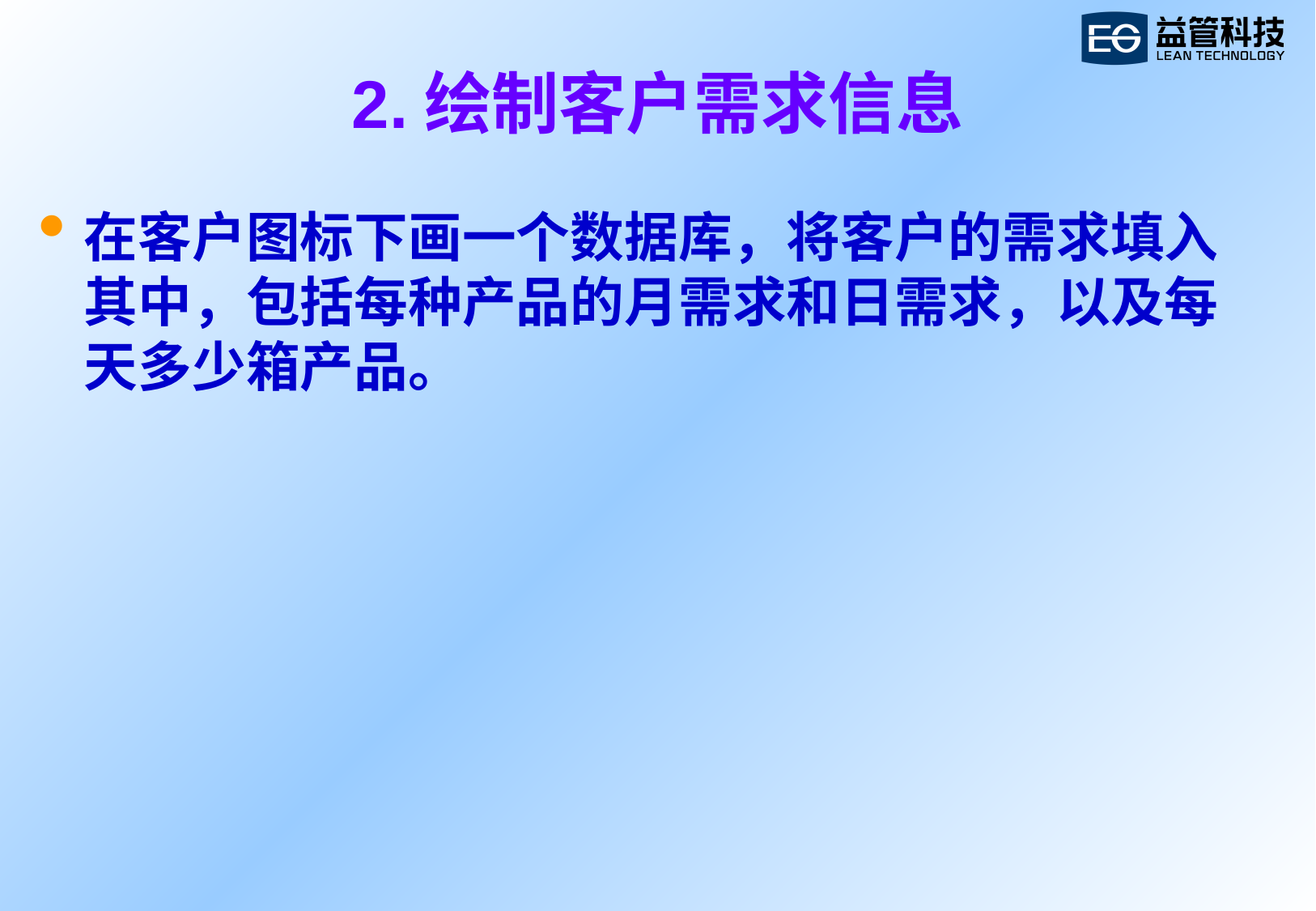

# 2.绘制客户需求信息
在客户图标下画一个数据库，将客户的需求填入其中，包括每种产品的月需求和日需求，以及每天多少箱产品。